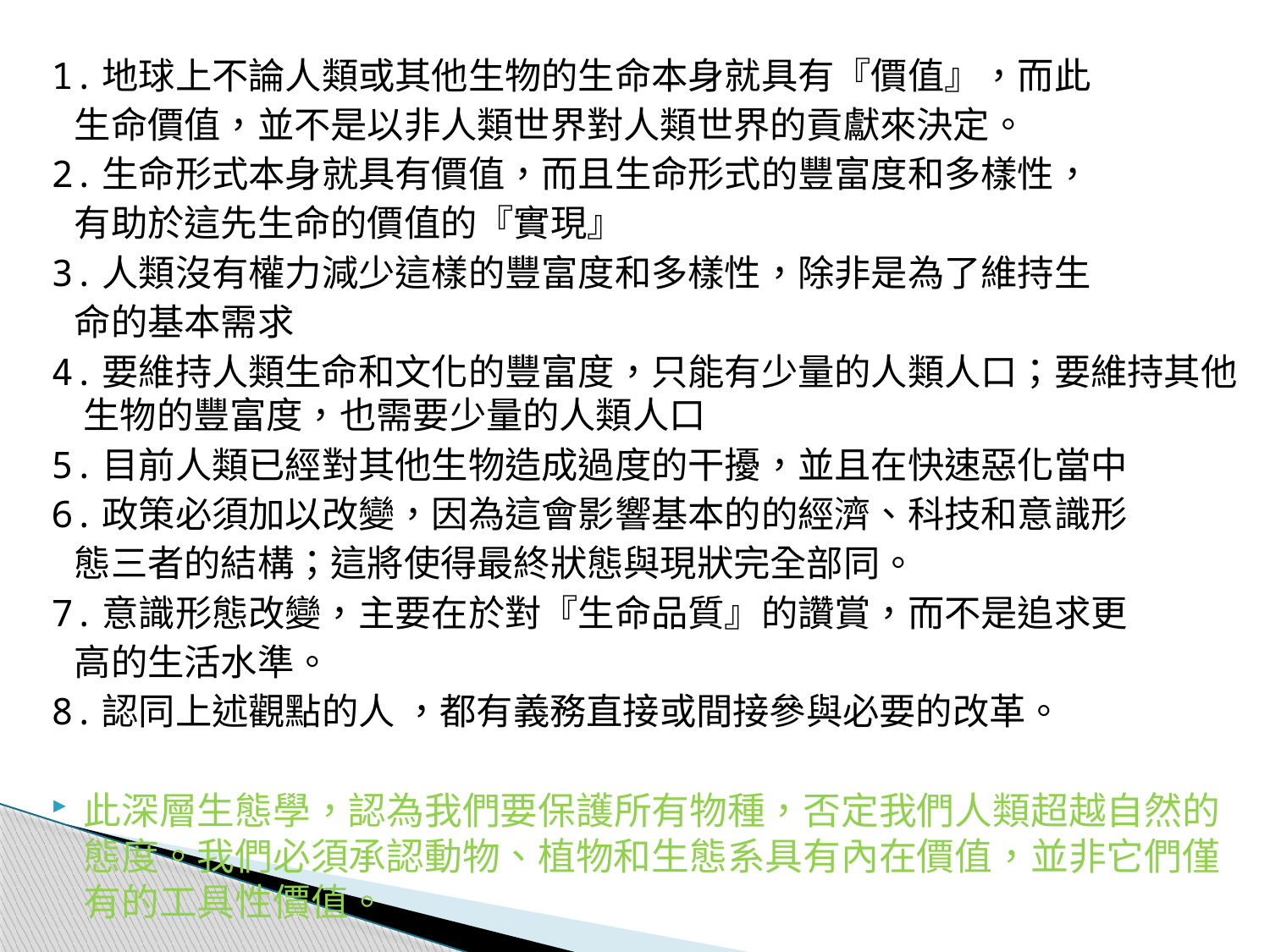

1.地球上不論人類或其他生物的生命本身就具有『價值』，而此
  生命價值，並不是以非人類世界對人類世界的貢獻來決定。
2.生命形式本身就具有價值，而且生命形式的豐富度和多樣性，
  有助於這先生命的價值的『實現』
3.人類沒有權力減少這樣的豐富度和多樣性，除非是為了維持生
  命的基本需求
4.要維持人類生命和文化的豐富度，只能有少量的人類人口；要維持其他生物的豐富度，也需要少量的人類人口
5.目前人類已經對其他生物造成過度的干擾，並且在快速惡化當中
6.政策必須加以改變，因為這會影響基本的的經濟、科技和意識形
  態三者的結構；這將使得最終狀態與現狀完全部同。
7.意識形態改變，主要在於對『生命品質』的讚賞，而不是追求更
  高的生活水準。
8.認同上述觀點的人 ，都有義務直接或間接參與必要的改革。

此深層生態學，認為我們要保護所有物種，否定我們人類超越自然的態度。我們必須承認動物、植物和生態系具有內在價值，並非它們僅有的工具性價值。